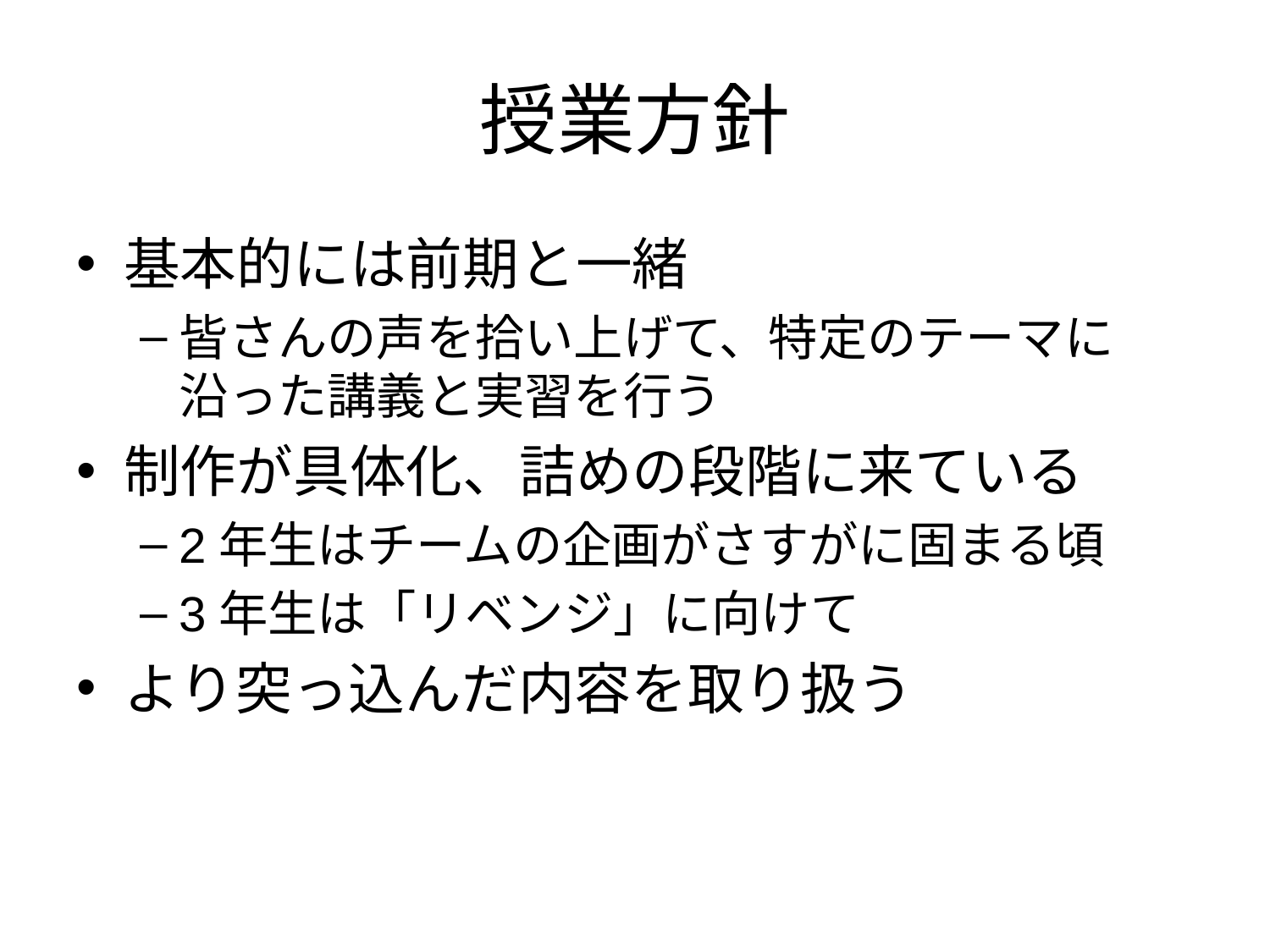

# 授業方針
基本的には前期と一緒
皆さんの声を拾い上げて、特定のテーマに沿った講義と実習を行う
制作が具体化、詰めの段階に来ている
2年生はチームの企画がさすがに固まる頃
3年生は「リベンジ」に向けて
より突っ込んだ内容を取り扱う